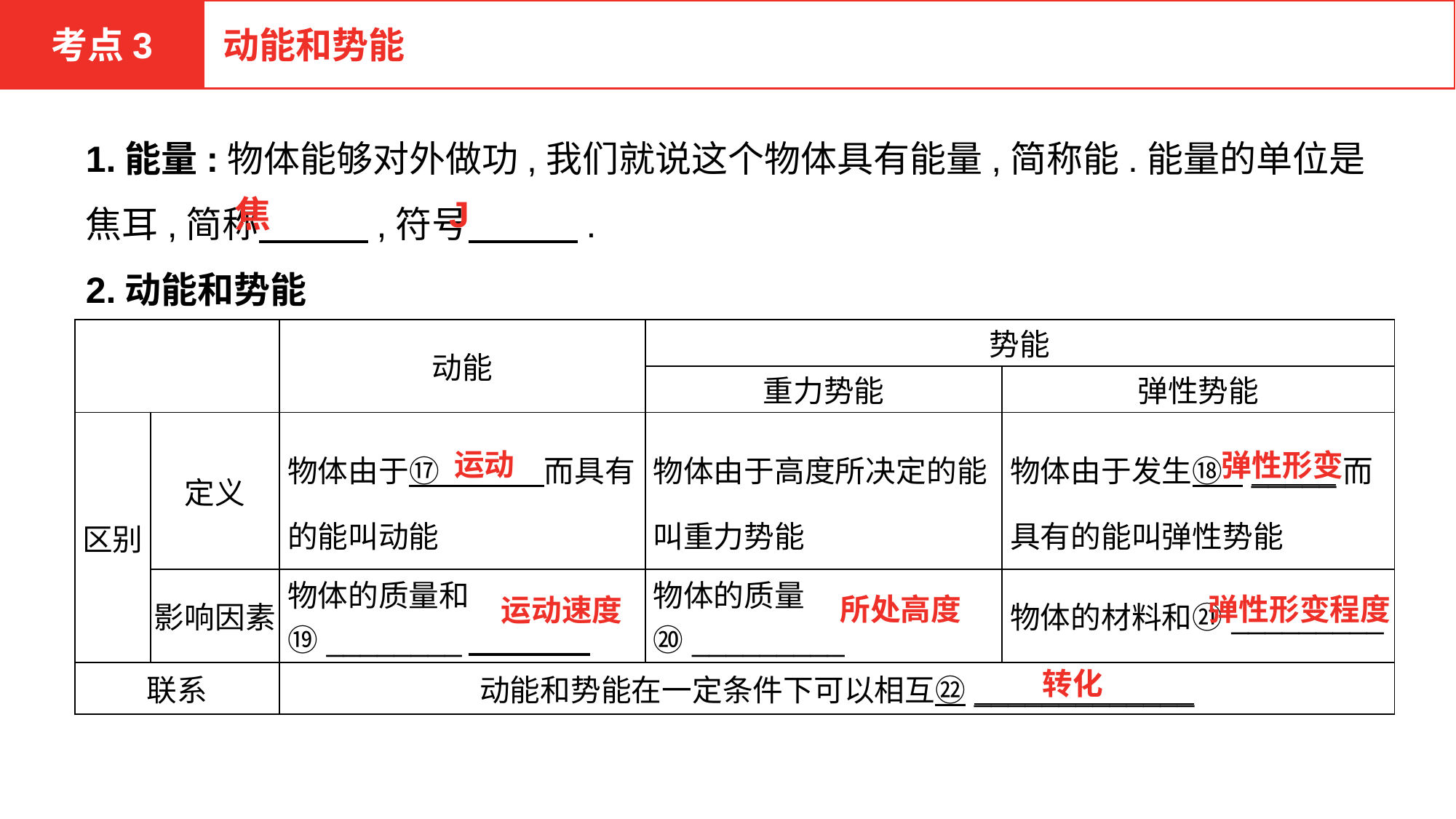

考点3
动能和势能
1.能量:物体能够对外做功,我们就说这个物体具有能量,简称能.能量的单位是焦耳,简称　　　,符号　　　.
2.动能和势能
焦
J
|  |  | 动能 | 势能 |  |
| --- | --- | --- | --- | --- |
|  |  |  | 重力势能 | 弹性势能 |
| 区别 | 定义 | 物体由于⑰　　 　而具有的能叫动能 | 物体由于高度所决定的能叫重力势能 | 物体由于发生⑱ \_\_\_\_\_而具有的能叫弹性势能 |
|  | 影响因素 | 物体的质量和⑲\_\_\_\_\_\_\_\_ | 物体的质量⑳\_\_\_\_\_\_\_\_\_ | 物体的材料和㉑\_\_\_\_\_\_\_\_\_ |
| 联系 |  | 动能和势能在一定条件下可以相互㉒\_\_\_\_\_\_\_\_\_\_\_\_\_ |  |  |
运动
弹性形变
所处高度
弹性形变程度
运动速度
转化